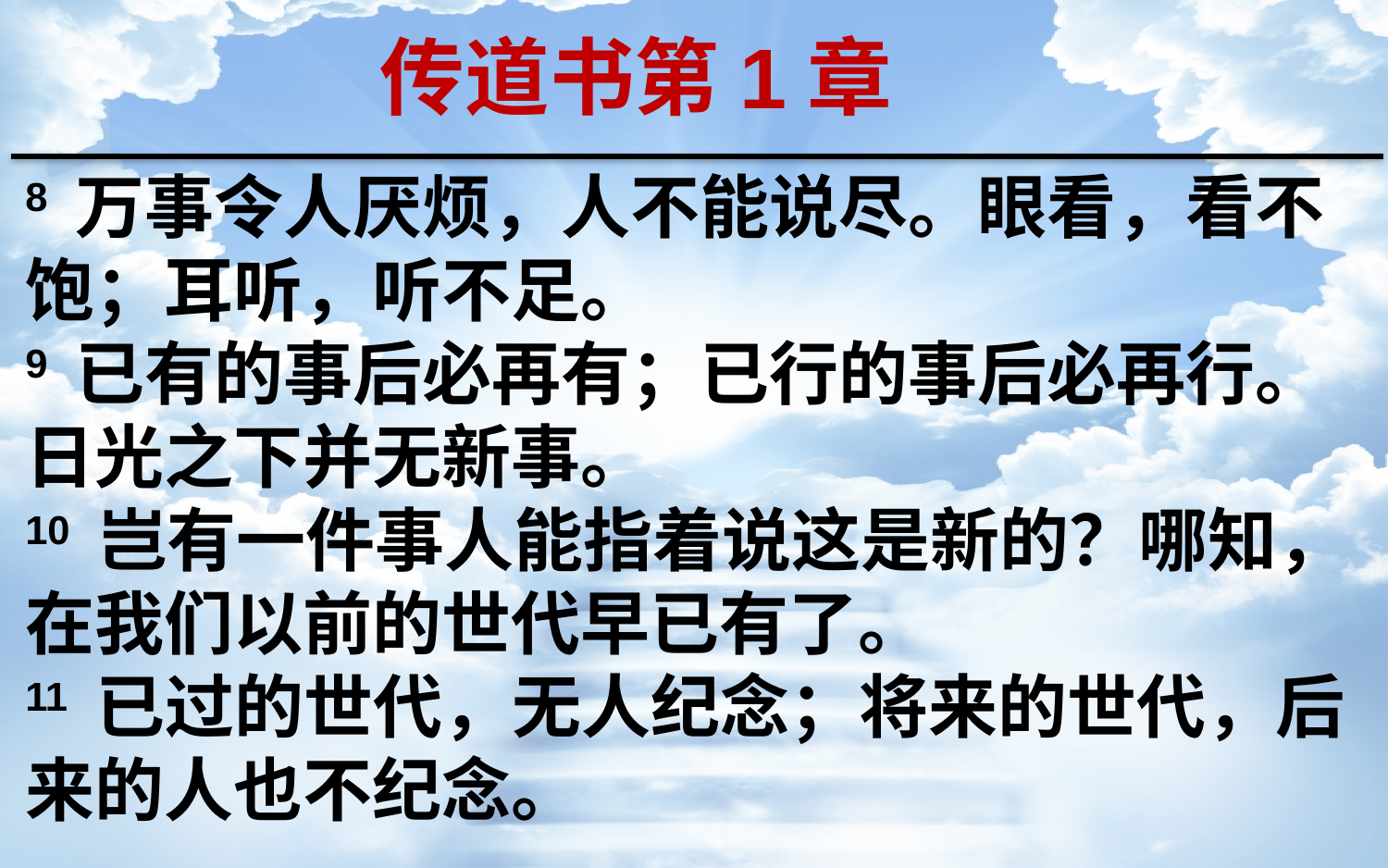

传道书第1章
8 万事令人厌烦，人不能说尽。眼看，看不饱；耳听，听不足。
9 已有的事后必再有；已行的事后必再行。日光之下并无新事。
10 岂有一件事人能指着说这是新的？哪知，在我们以前的世代早已有了。
11 已过的世代，无人纪念；将来的世代，后来的人也不纪念。